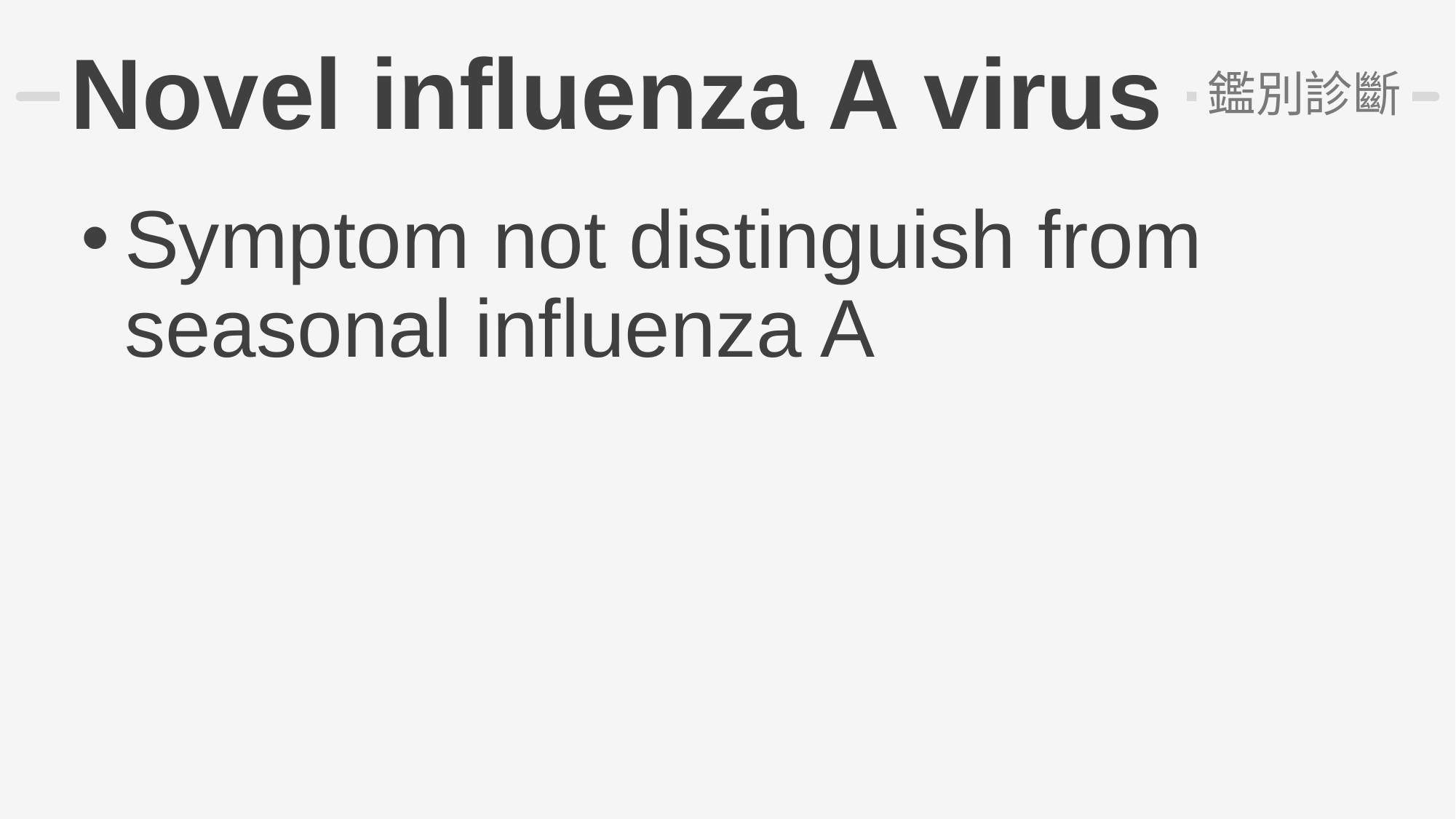

# Novel influenza A virus
鑑別診斷
Symptom not distinguish from seasonal influenza A